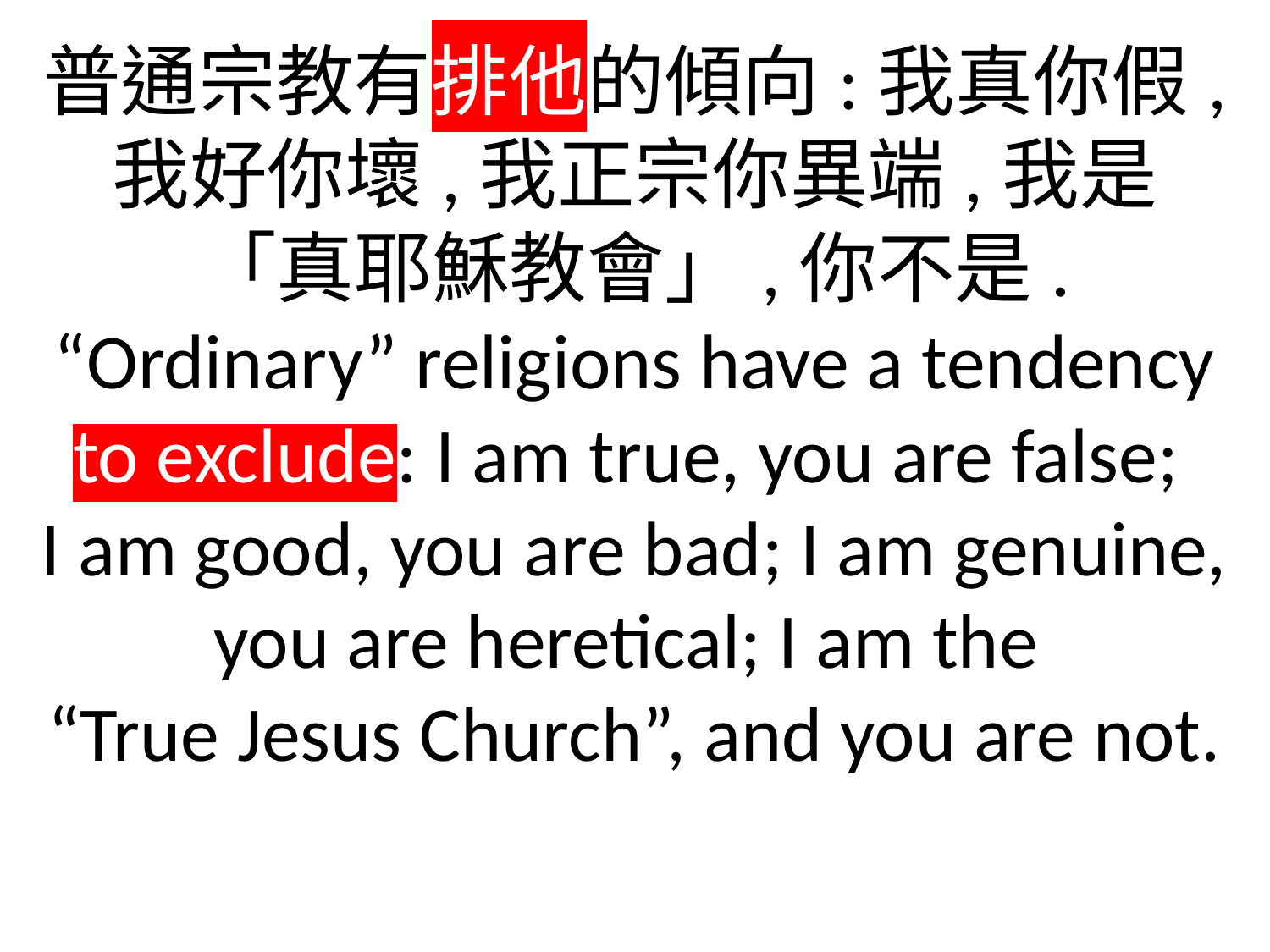

普通宗教有排他的傾向:我真你假,
我好你壞,我正宗你異端,我是
「真耶穌教會」,你不是.
“Ordinary” religions have a tendency to exclude: I am true, you are false;
I am good, you are bad; I am genuine, you are heretical; I am the
“True Jesus Church”, and you are not.